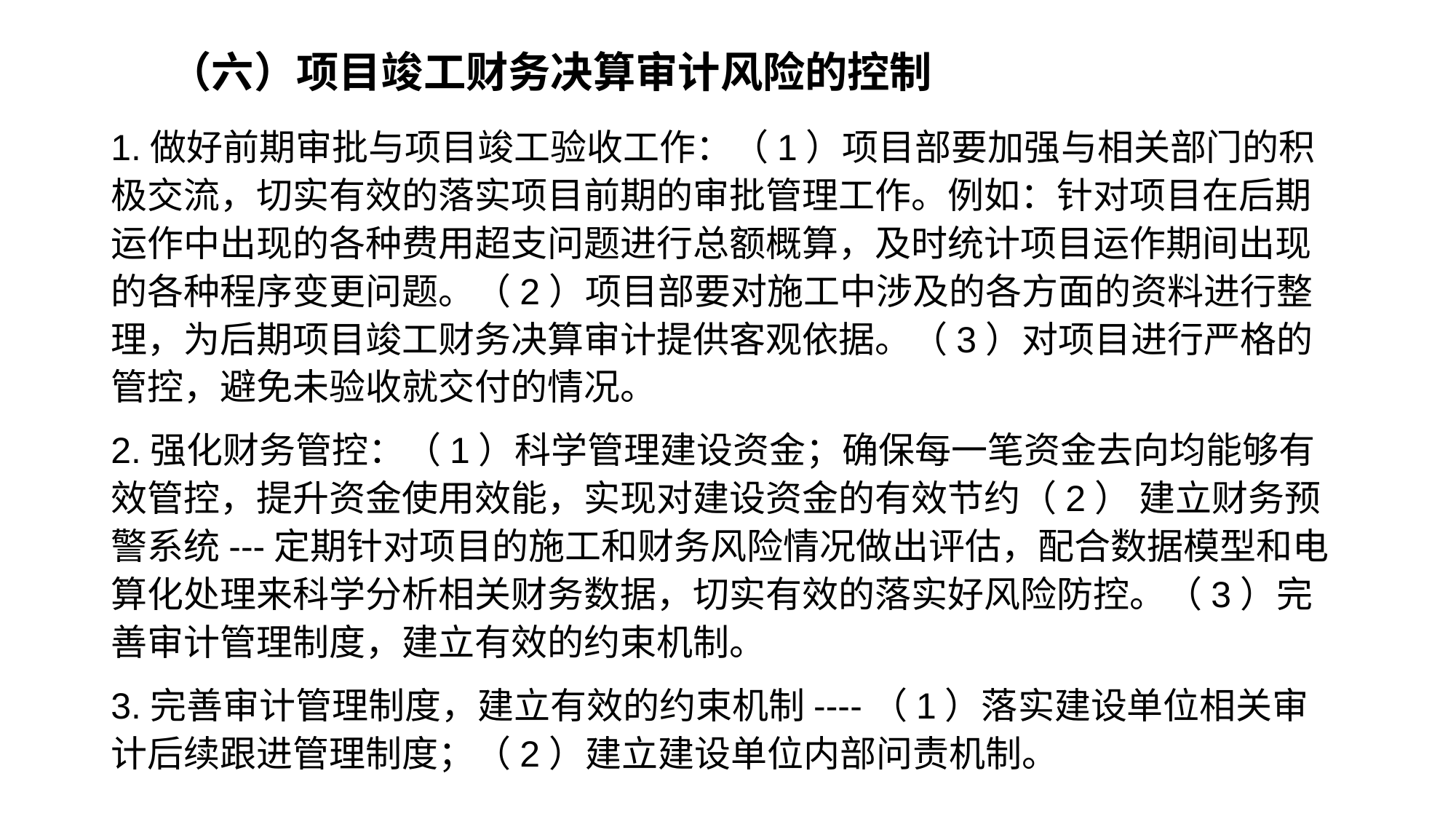

# （六）项目竣工财务决算审计风险的控制
1.做好前期审批与项目竣工验收工作：（1）项目部要加强与相关部门的积极交流，切实有效的落实项目前期的审批管理工作。例如：针对项目在后期运作中出现的各种费用超支问题进行总额概算，及时统计项目运作期间出现的各种程序变更问题。（2）项目部要对施工中涉及的各方面的资料进行整理，为后期项目竣工财务决算审计提供客观依据。（3）对项目进行严格的管控，避免未验收就交付的情况。
2.强化财务管控：（1）科学管理建设资金；确保每一笔资金去向均能够有效管控，提升资金使用效能，实现对建设资金的有效节约（2） 建立财务预警系统---定期针对项目的施工和财务风险情况做出评估，配合数据模型和电算化处理来科学分析相关财务数据，切实有效的落实好风险防控。（3）完善审计管理制度，建立有效的约束机制。
3.完善审计管理制度，建立有效的约束机制----（1）落实建设单位相关审计后续跟进管理制度；（2）建立建设单位内部问责机制。